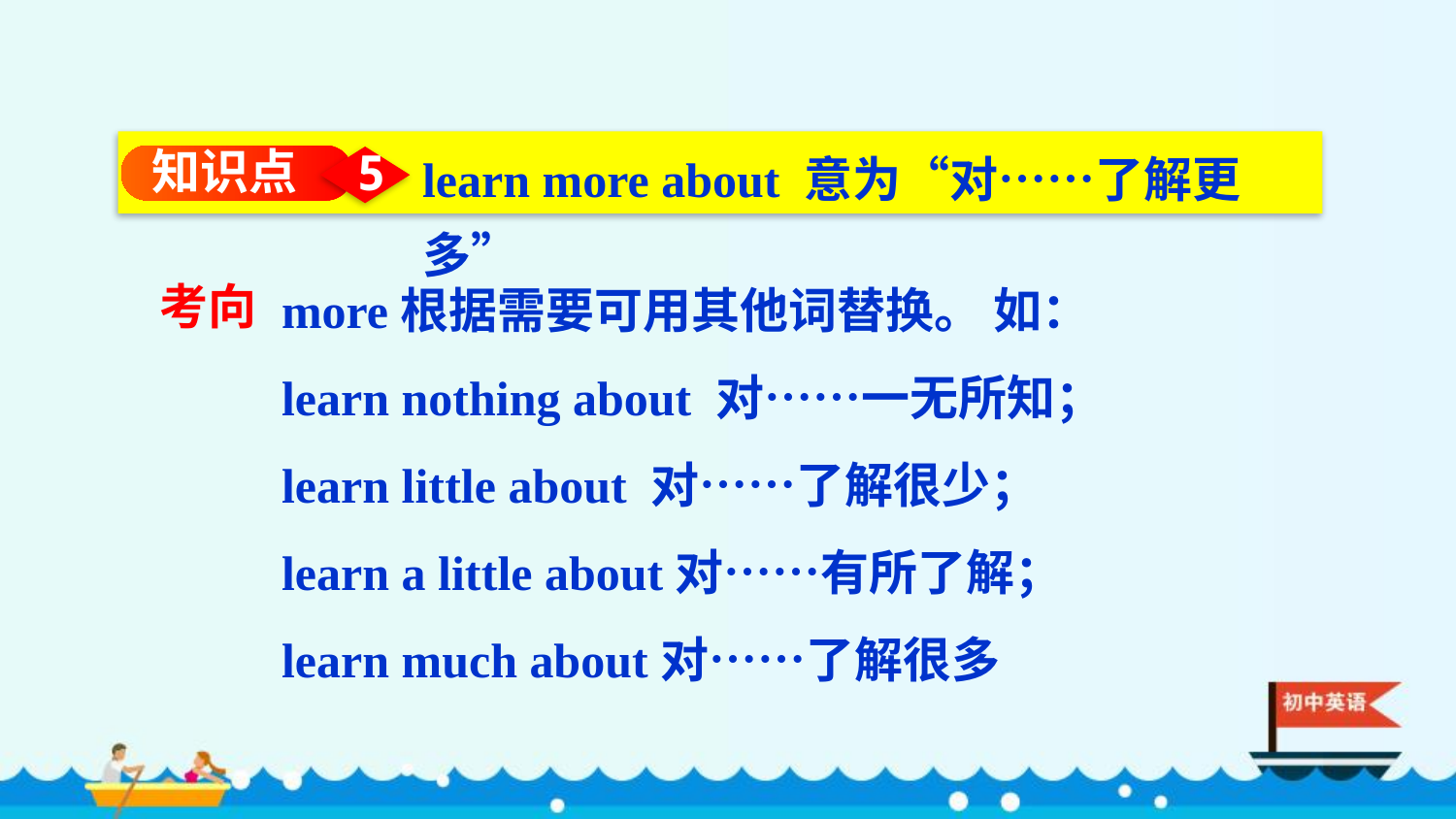

learn more about 意为“对……了解更多”

知识点

5
more根据需要可用其他词替换。 如：
learn nothing about 对……一无所知；
learn little about 对……了解很少；
learn a little about对……有所了解；
learn much about对……了解很多
考向